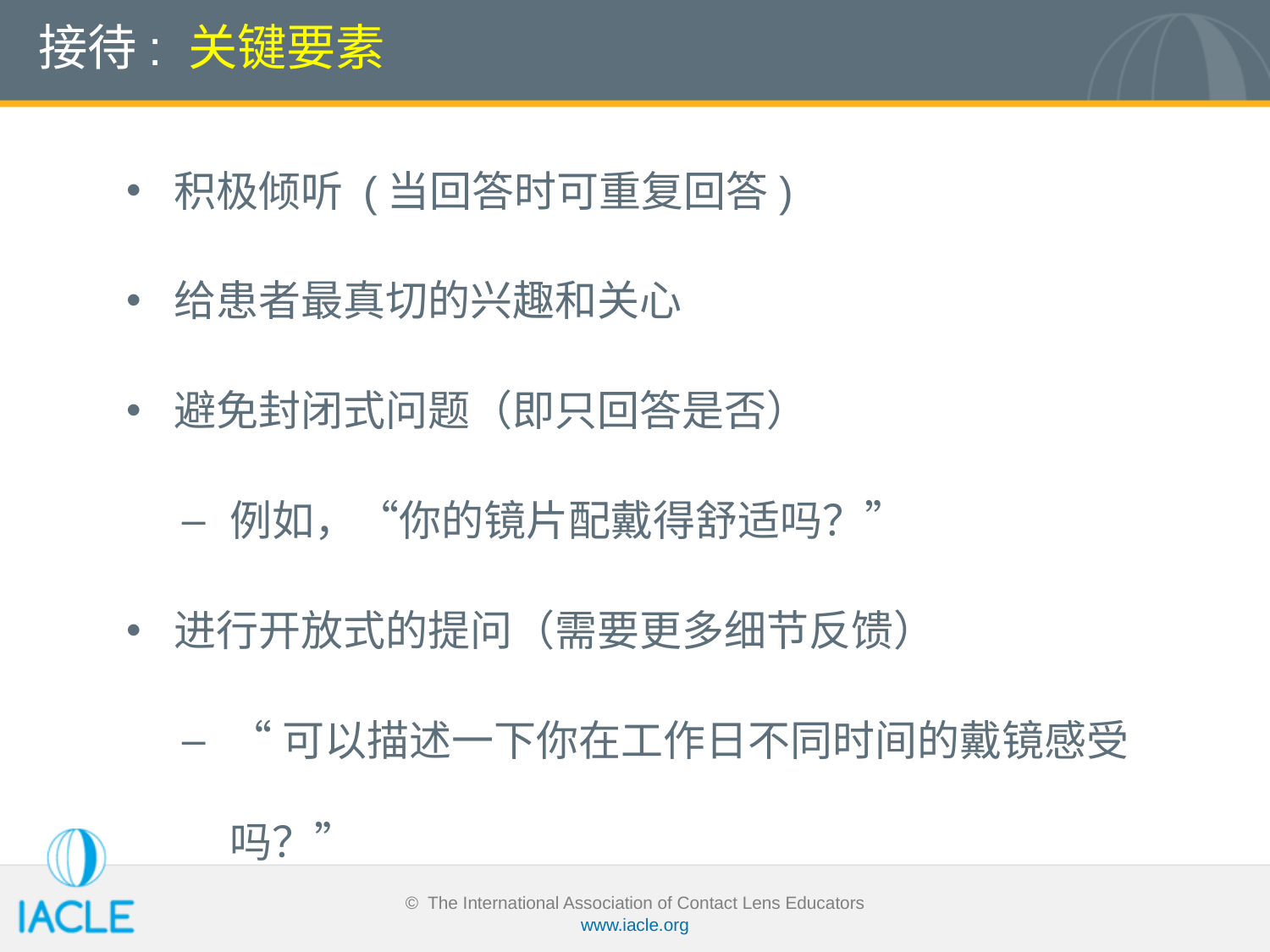

接待: 关键要素
积极倾听 (当回答时可重复回答)
给患者最真切的兴趣和关心
避免封闭式问题（即只回答是否）
例如，“你的镜片配戴得舒适吗？”
进行开放式的提问（需要更多细节反馈）
“可以描述一下你在工作日不同时间的戴镜感受吗？”